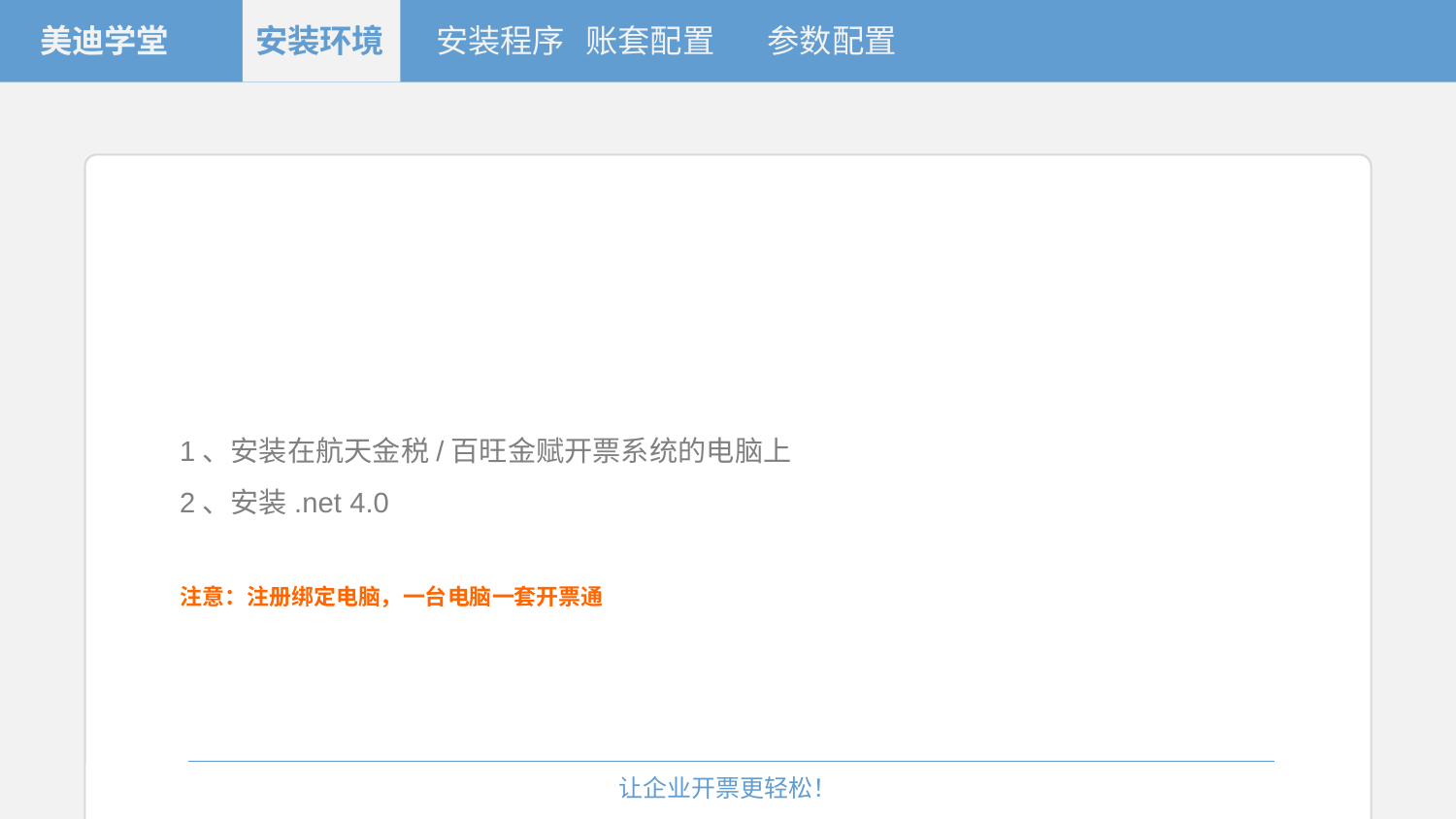

美迪学堂
安装环境
安装程序
账套配置
参数配置

1、安装在航天金税/百旺金赋开票系统的电脑上
2、安装.net 4.0

注意：注册绑定电脑，一台电脑一套开票通
让企业开票更轻松！